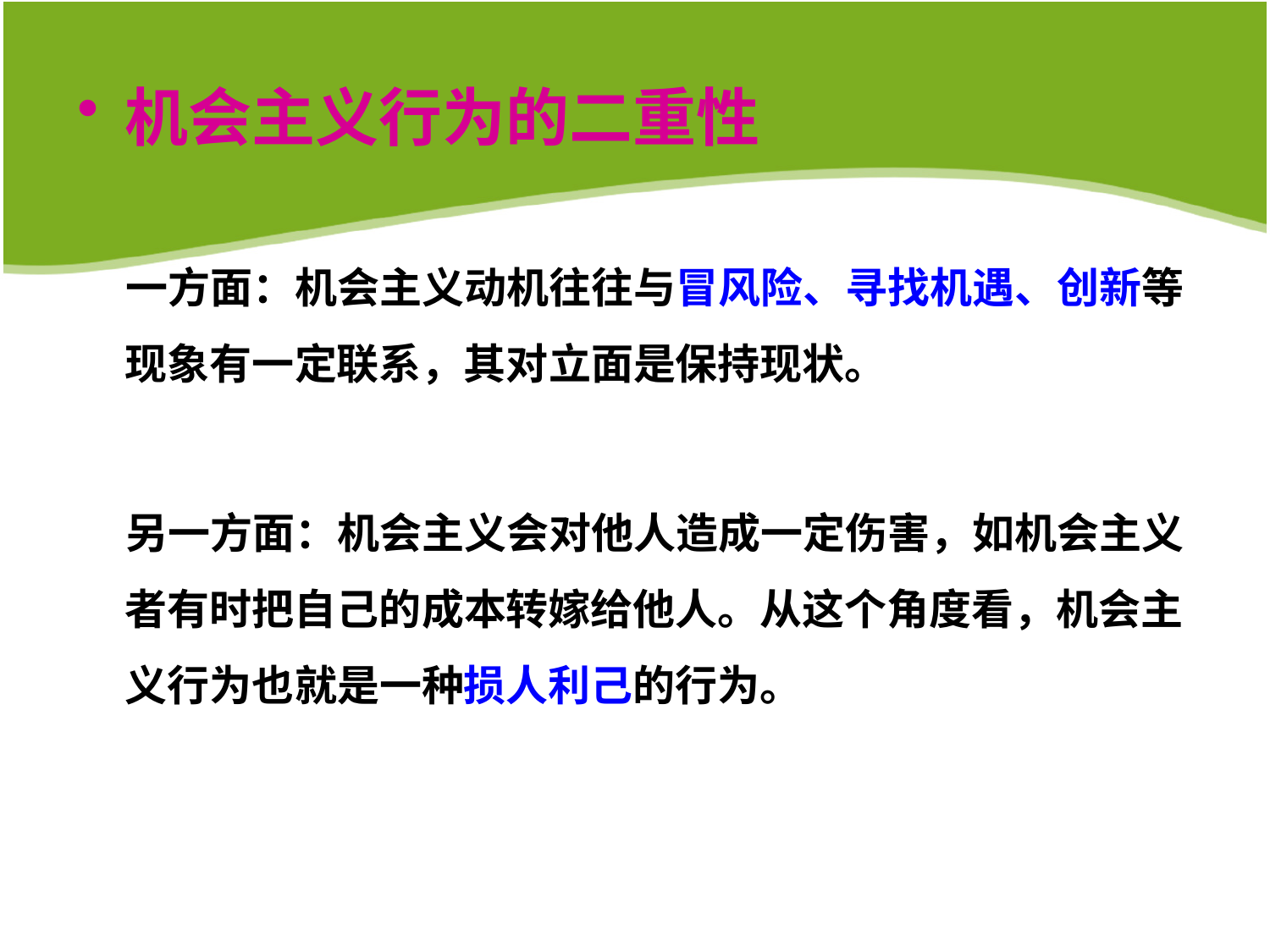

机会主义行为的二重性

    一方面：机会主义动机往往与冒风险、寻找机遇、创新等现象有一定联系，其对立面是保持现状。

    另一方面：机会主义会对他人造成一定伤害，如机会主义者有时把自己的成本转嫁给他人。从这个角度看，机会主义行为也就是一种损人利己的行为。